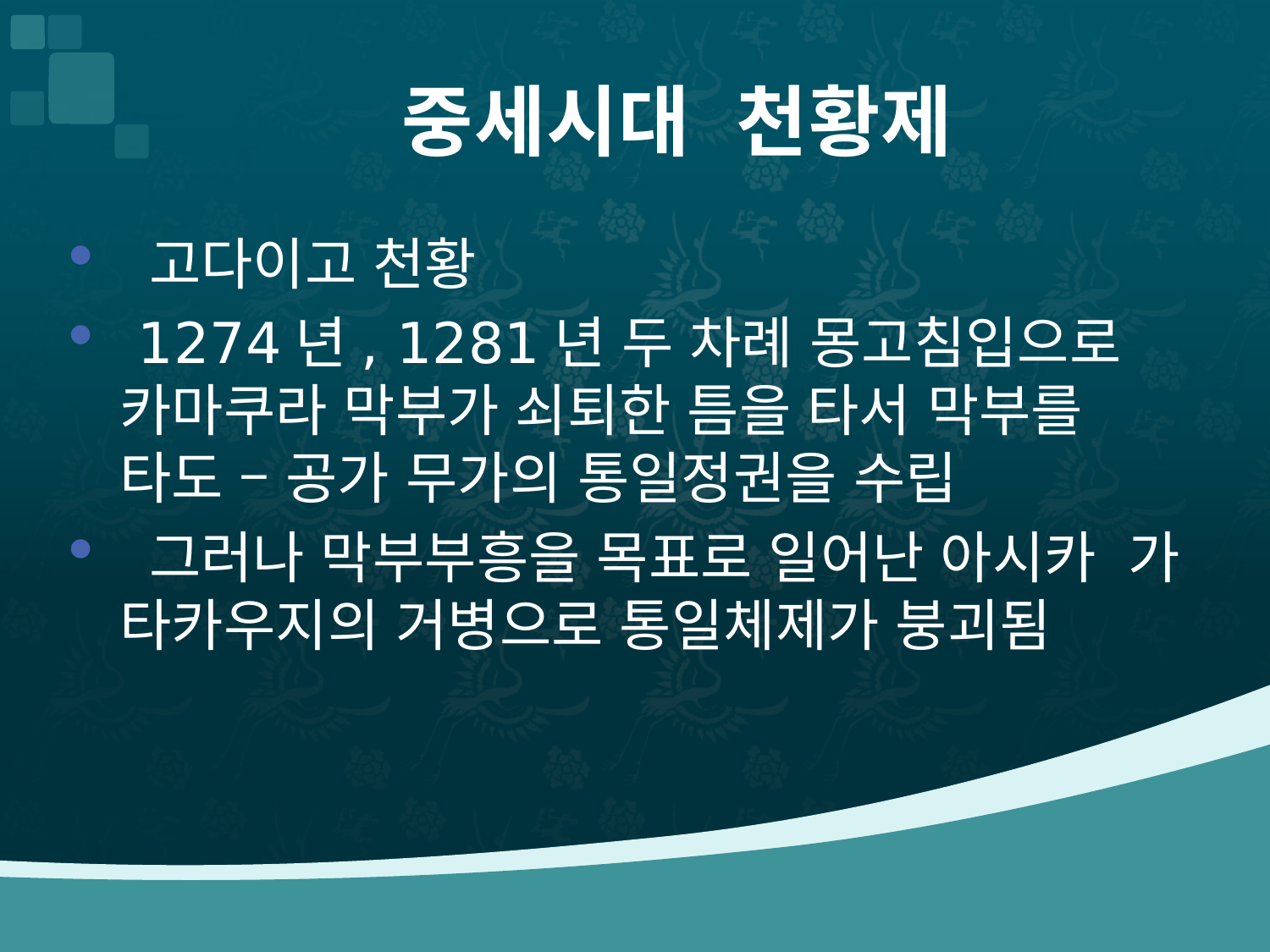

# 중세시대  천황제
 고다이고 천황
 1274년, 1281년 두 차례 몽고침입으로 카마쿠라 막부가 쇠퇴한 틈을 타서 막부를 타도 – 공가 무가의 통일정권을 수립
 그러나 막부부흥을 목표로 일어난 아시카  가 타카우지의 거병으로 통일체제가 붕괴됨